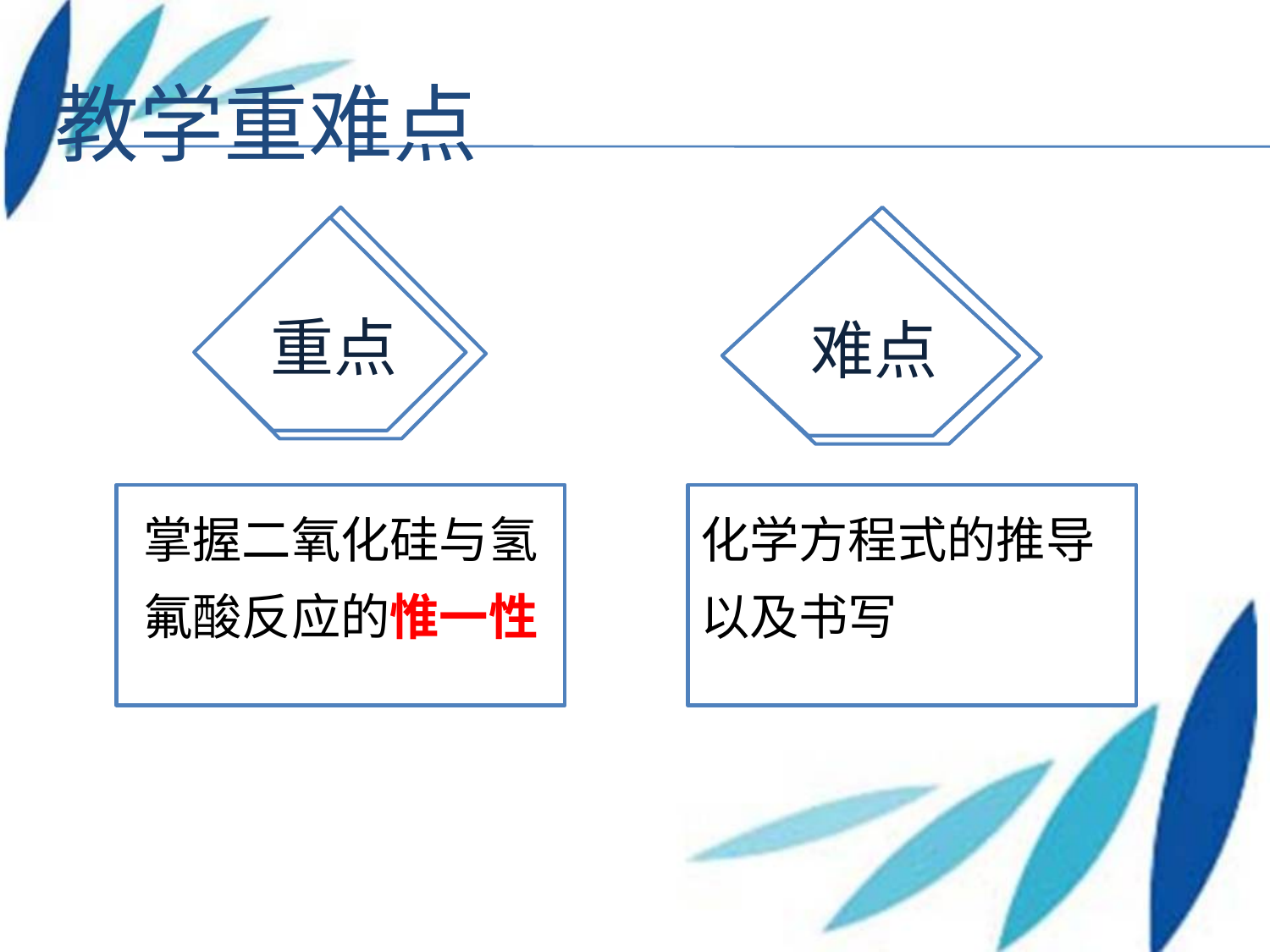

# 教学重难点

重点
掌握二氧化硅与氢氟酸反应的惟一性

难点
化学方程式的推导以及书写